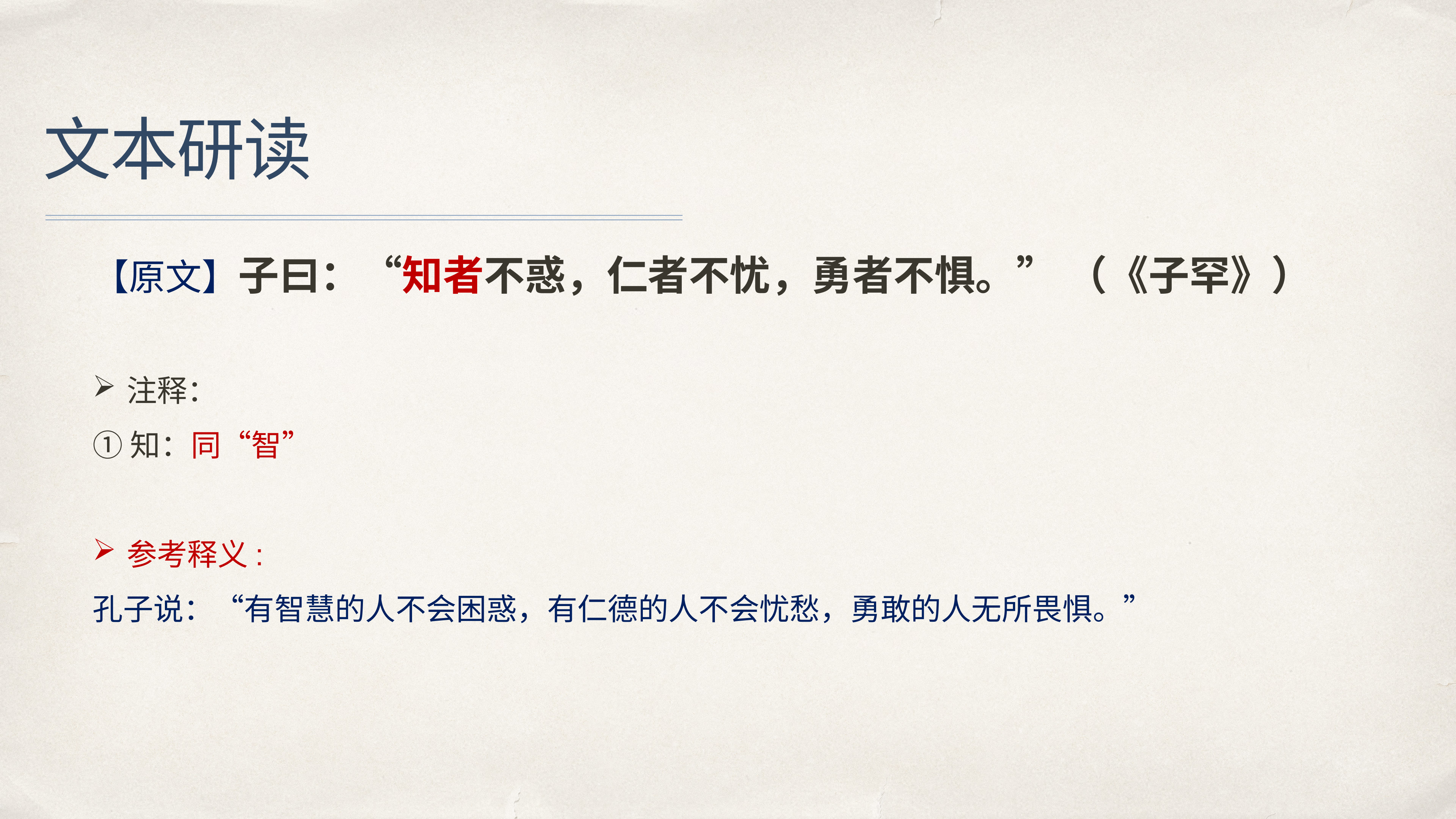

# 文本研读

【原文】子曰：“知者不惑，仁者不忧，勇者不惧。” （《子罕》）

注释：
①知：同“智”

参考释义:
孔子说：“有智慧的人不会困惑，有仁德的人不会忧愁，勇敢的人无所畏惧。”